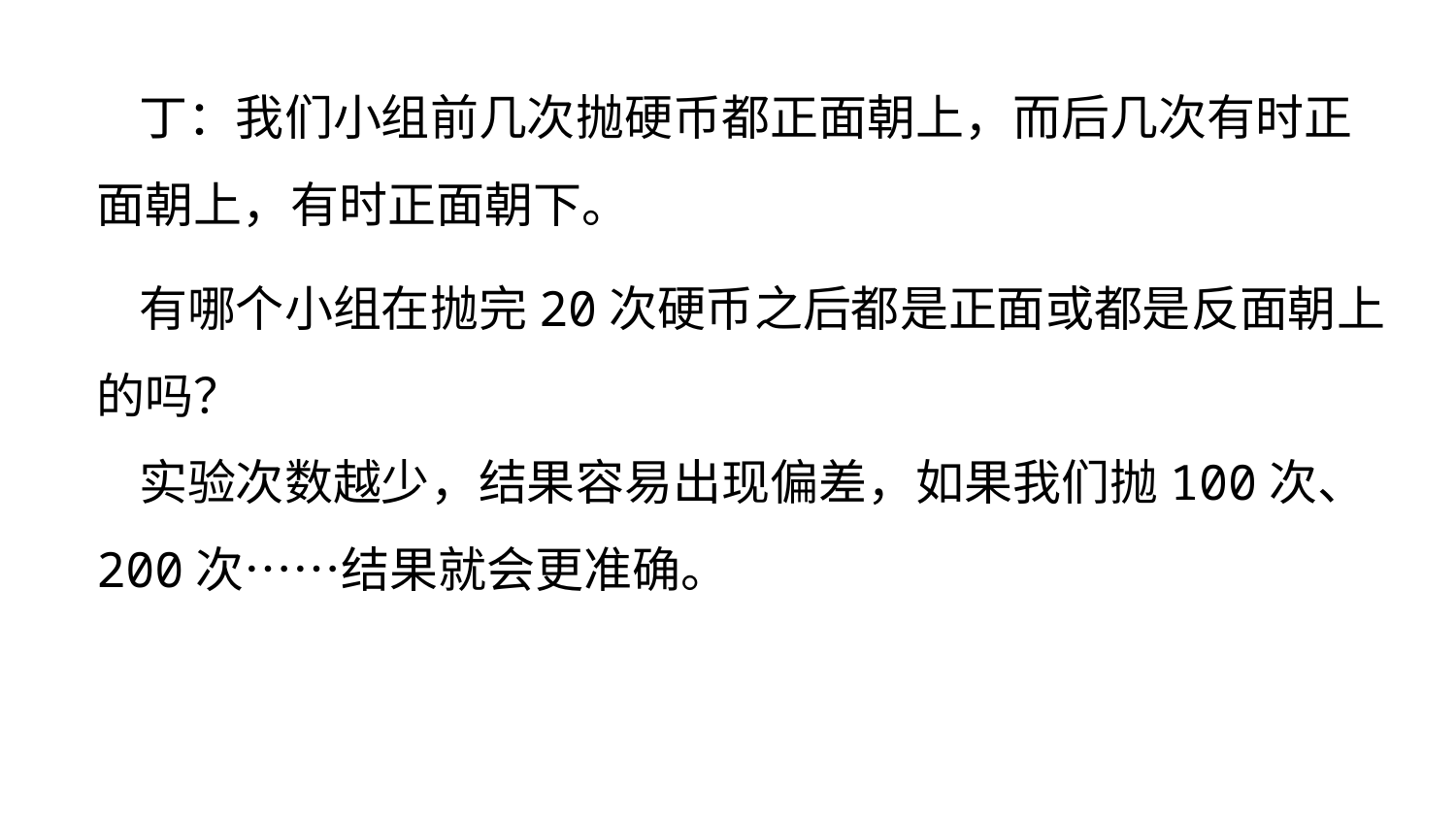

丁：我们小组前几次抛硬币都正面朝上，而后几次有时正面朝上，有时正面朝下。
有哪个小组在抛完20次硬币之后都是正面或都是反面朝上的吗？
实验次数越少，结果容易出现偏差，如果我们抛100次、200次……结果就会更准确。